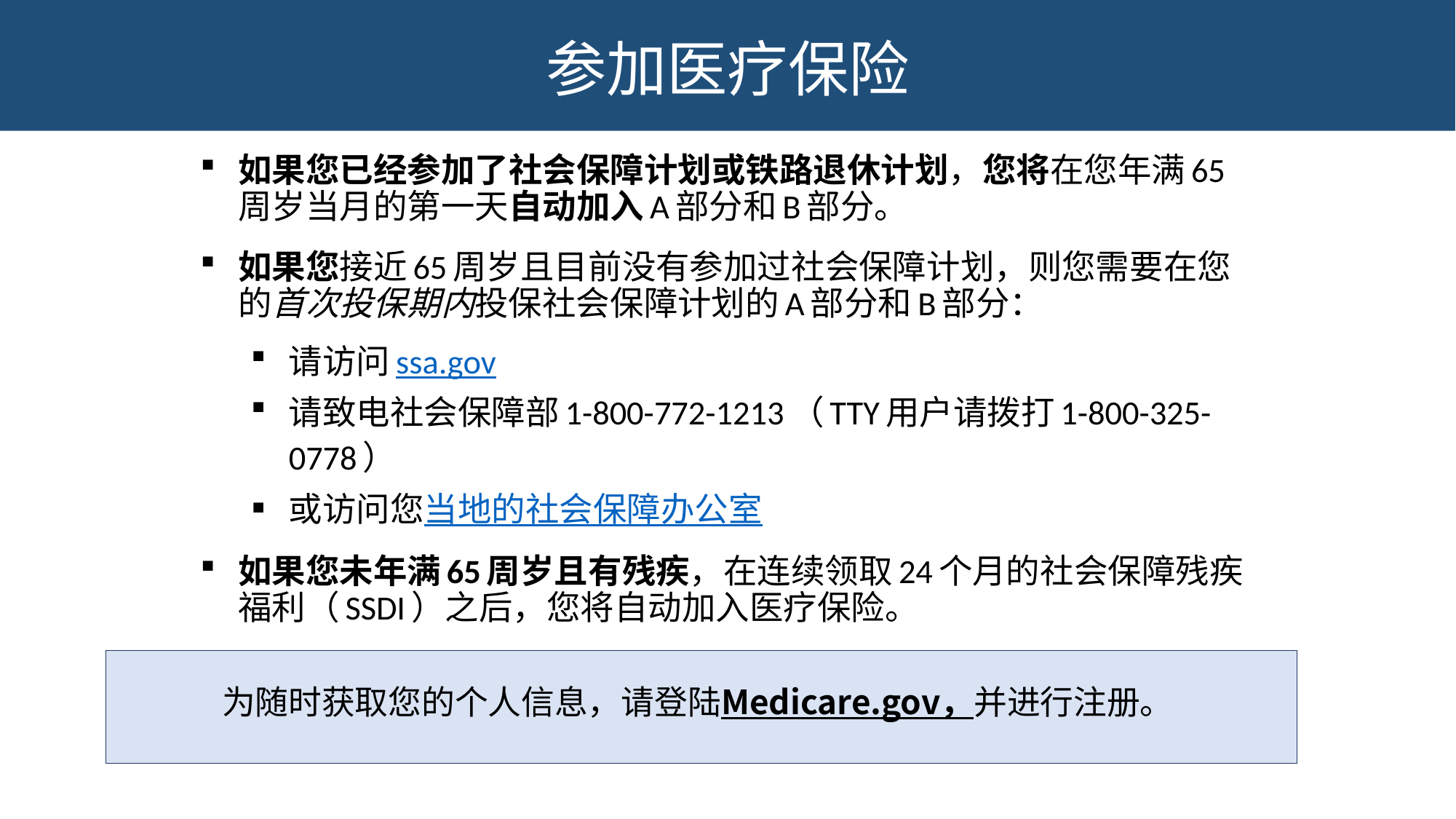

参加医疗保险

如果您已经参加了社会保障计划或铁路退休计划，您将在您年满65周岁当月的第一天自动加入A部分和B部分。
如果您接近65周岁且目前没有参加过社会保障计划，则您需要在您的首次投保期内投保社会保障计划的A部分和B部分：
请访问ssa.gov
请致电社会保障部1-800-772-1213（TTY用户请拨打1-800-325-0778）
或访问您当地的社会保障办公室
如果您未年满65周岁且有残疾，在连续领取24个月的社会保障残疾福利（SSDI）之后，您将自动加入医疗保险。

为随时获取您的个人信息，请登陆Medicare.gov，并进行注册。